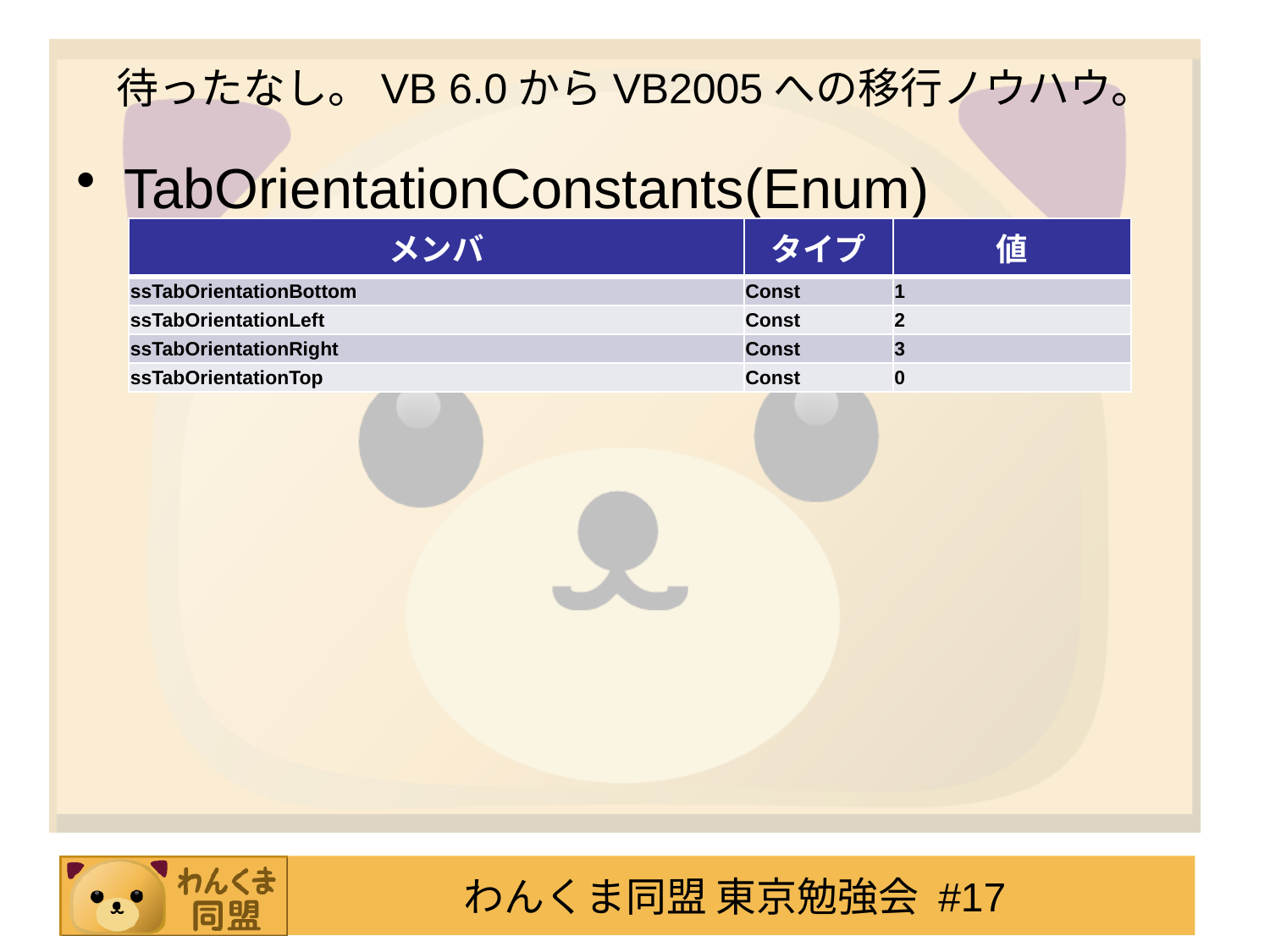

# 待ったなし。VB 6.0からVB2005への移行ノウハウ。
TabOrientationConstants(Enum)

| メンバ | タイプ | 値 |
| --- | --- | --- |
| ssTabOrientationBottom | Const | 1 |
| ssTabOrientationLeft | Const | 2 |
| ssTabOrientationRight | Const | 3 |
| ssTabOrientationTop | Const | 0 |